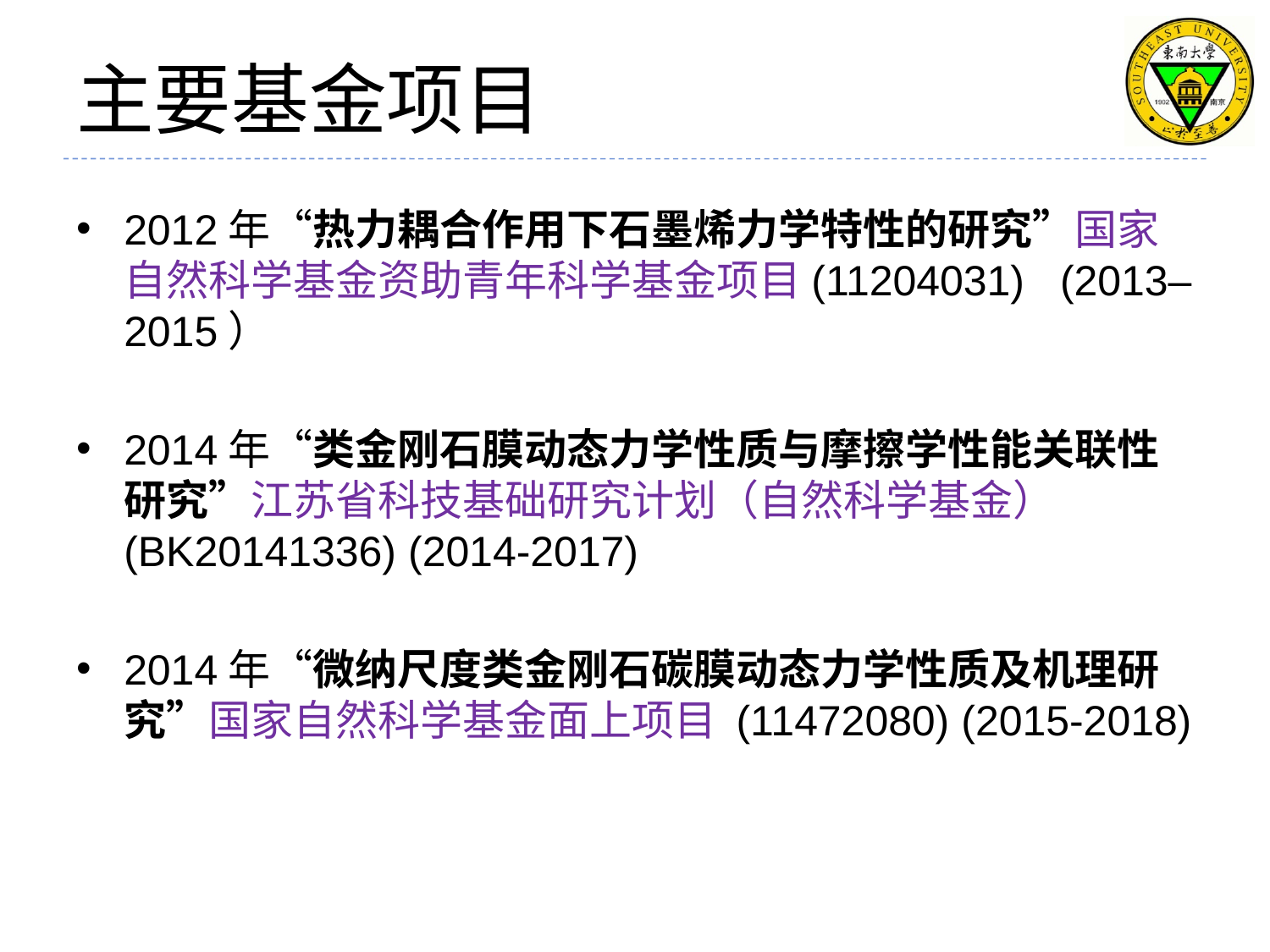

# 主要基金项目
2012年“热力耦合作用下石墨烯力学特性的研究”国家自然科学基金资助青年科学基金项目(11204031)   (2013–2015）

2014年“类金刚石膜动态力学性质与摩擦学性能关联性研究”江苏省科技基础研究计划（自然科学基金） (BK20141336) (2014-2017)

2014年“微纳尺度类金刚石碳膜动态力学性质及机理研究”国家自然科学基金面上项目 (11472080) (2015-2018)